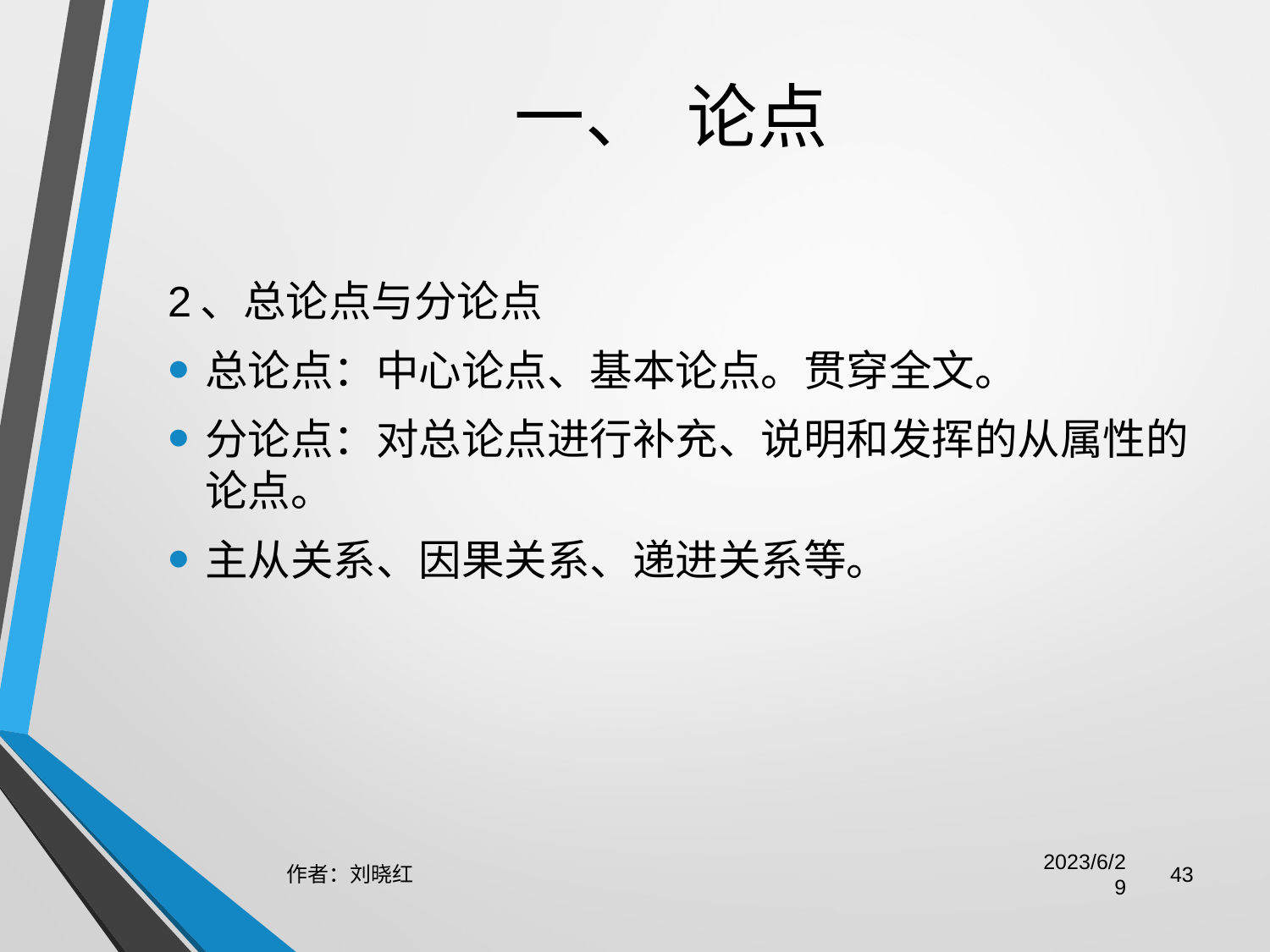

# 一、  论点
2、总论点与分论点
总论点：中心论点、基本论点。贯穿全文。
分论点：对总论点进行补充、说明和发挥的从属性的论点。
主从关系、因果关系、递进关系等。

作者：刘晓红
2023/6/29
43